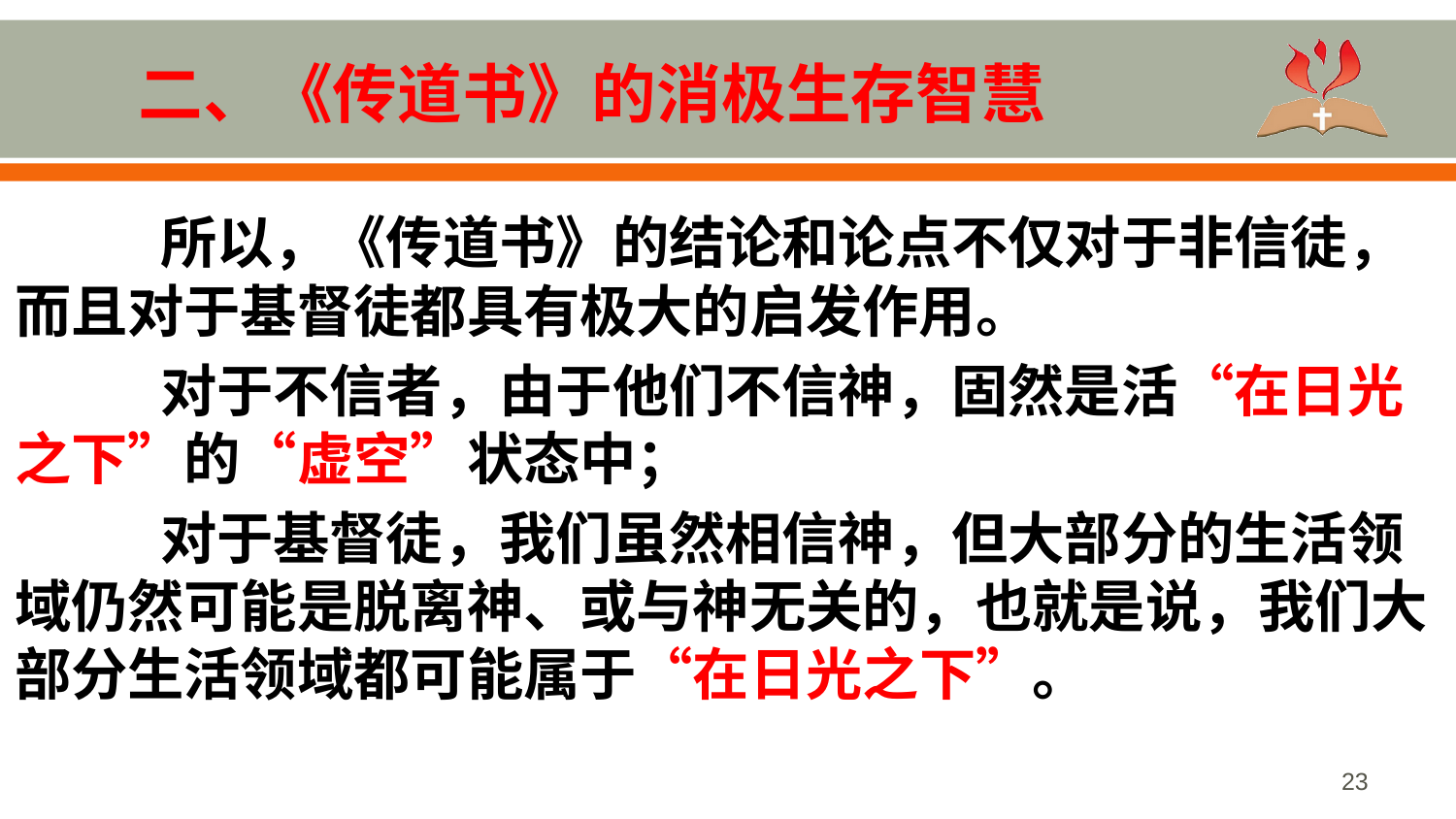

# 二、《传道书》的消极生存智慧
     	所以，《传道书》的结论和论点不仅对于非信徒，而且对于基督徒都具有极大的启发作用。
    	对于不信者，由于他们不信神，固然是活“在日光之下”的“虚空”状态中；
    	对于基督徒，我们虽然相信神，但大部分的生活领域仍然可能是脱离神、或与神无关的，也就是说，我们大部分生活领域都可能属于“在日光之下”。

23